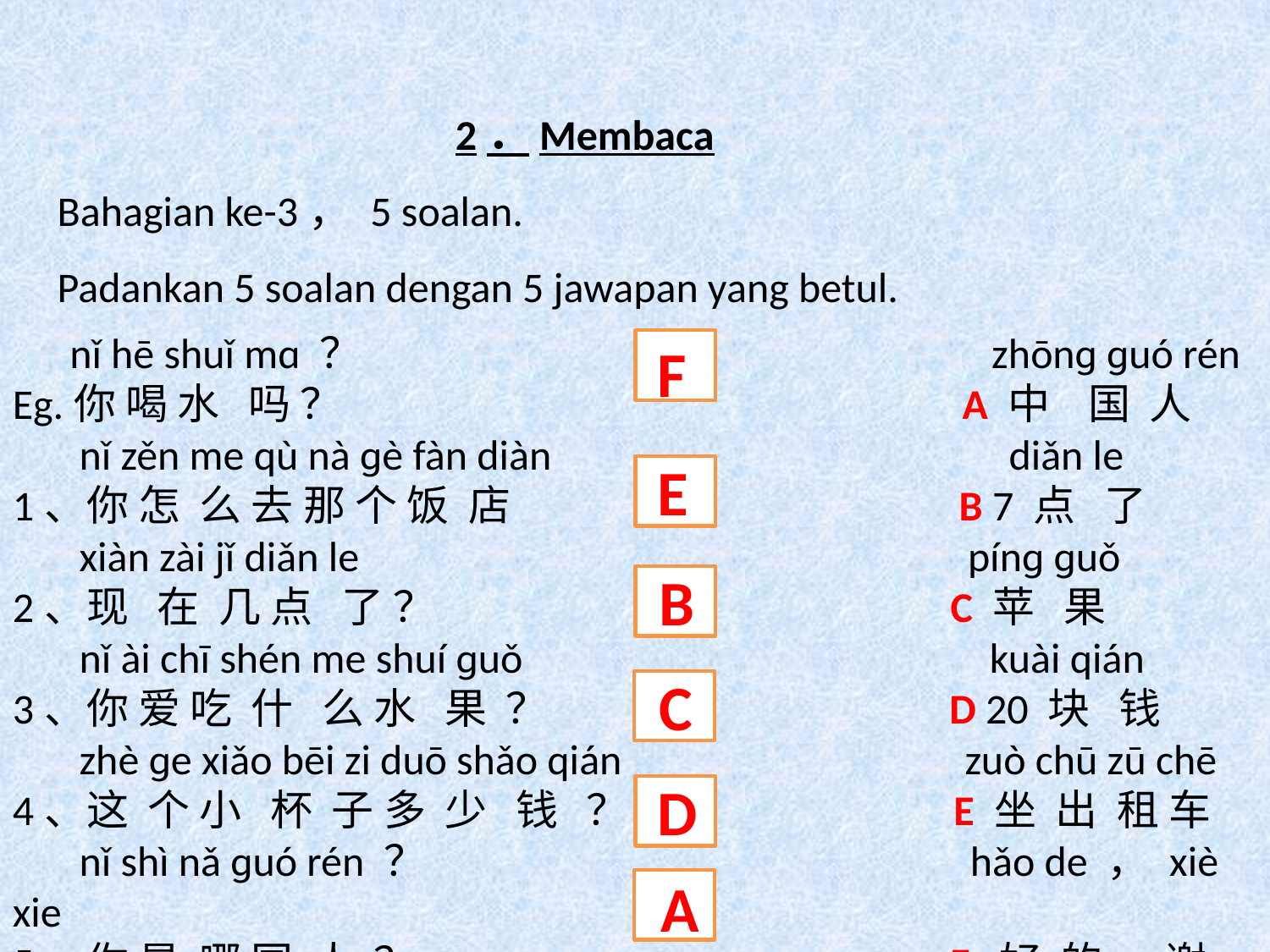

2．Membaca
Bahagian ke-3， 5 soalan.
Padankan 5 soalan dengan 5 jawapan yang betul.
      nǐ hē shuǐ mɑ ？                                                                 zhōnɡ ɡuó rén
Eg.你 喝 水   吗 ？                                                                A 中    国  人
       nǐ zěn me qù nà ɡè fàn diàn                                                diǎn le
1、你 怎  么 去 那 个 饭  店                                              B 7 点   了
       xiàn zài jǐ diǎn le                                                                pínɡ ɡuǒ
2、现   在  几 点   了 ？                                                     C 苹   果
       nǐ ài chī shén me shuí ɡuǒ                                                 kuài qián
3、你 爱 吃  什   么 水   果  ？                                         D 20 块   钱
       zhè ɡe xiǎo bēi zi duō shǎo qián                                    zuò chū zū chē
4、这  个 小   杯  子 多  少   钱   ？                                 E 坐  出  租 车
       nǐ shì nǎ ɡuó rén ？                                                        hǎo de ， xiè xie
5、你 是  哪 国  人  ？                                                       F  好  的 ， 谢  谢
F

E

B

C

D

A